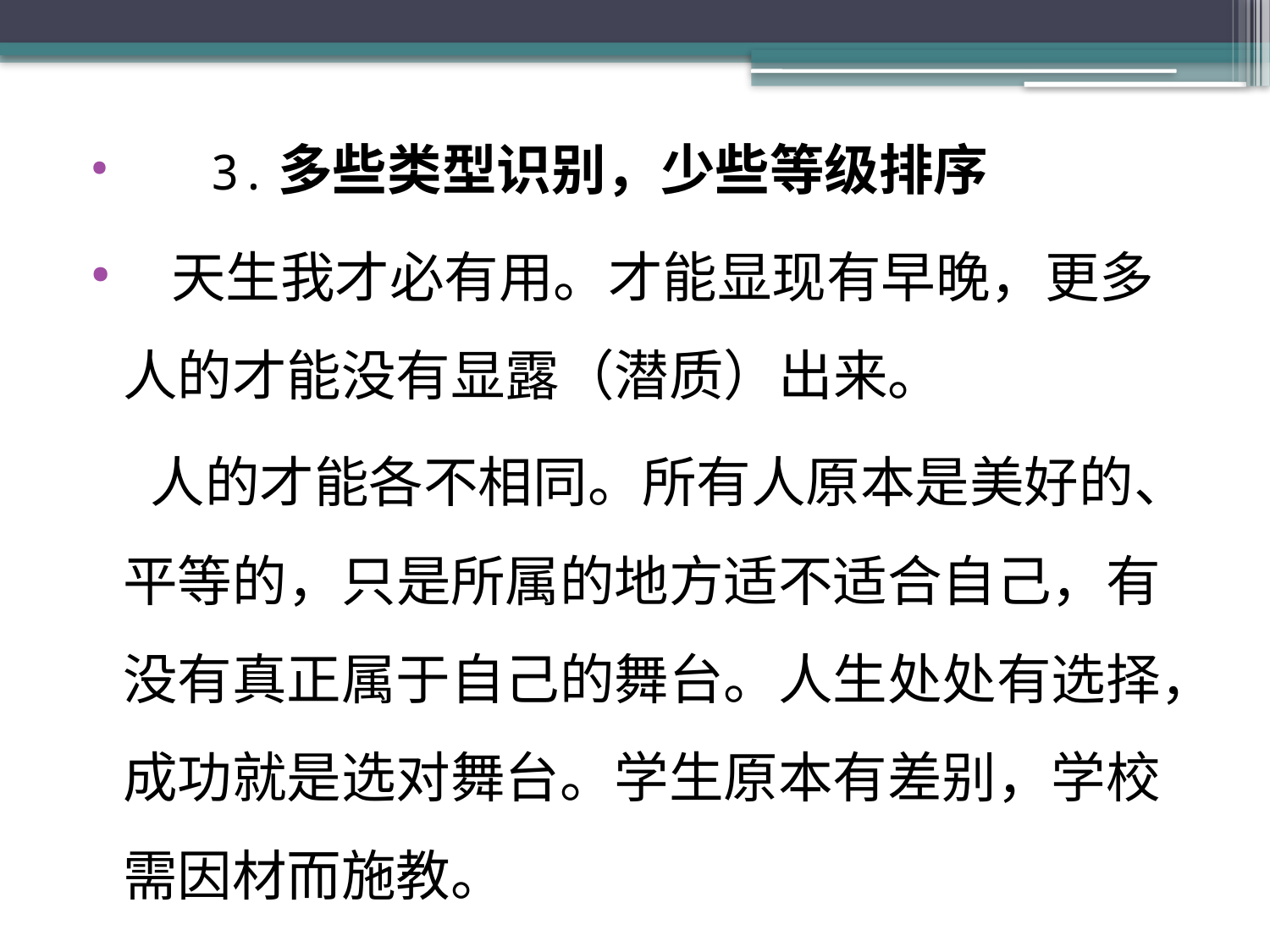

3.多些类型识别，少些等级排序
   天生我才必有用。才能显现有早晚，更多人的才能没有显露（潜质）出来。
    人的才能各不相同。所有人原本是美好的、平等的，只是所属的地方适不适合自己，有没有真正属于自己的舞台。人生处处有选择，成功就是选对舞台。学生原本有差别，学校需因材而施教。